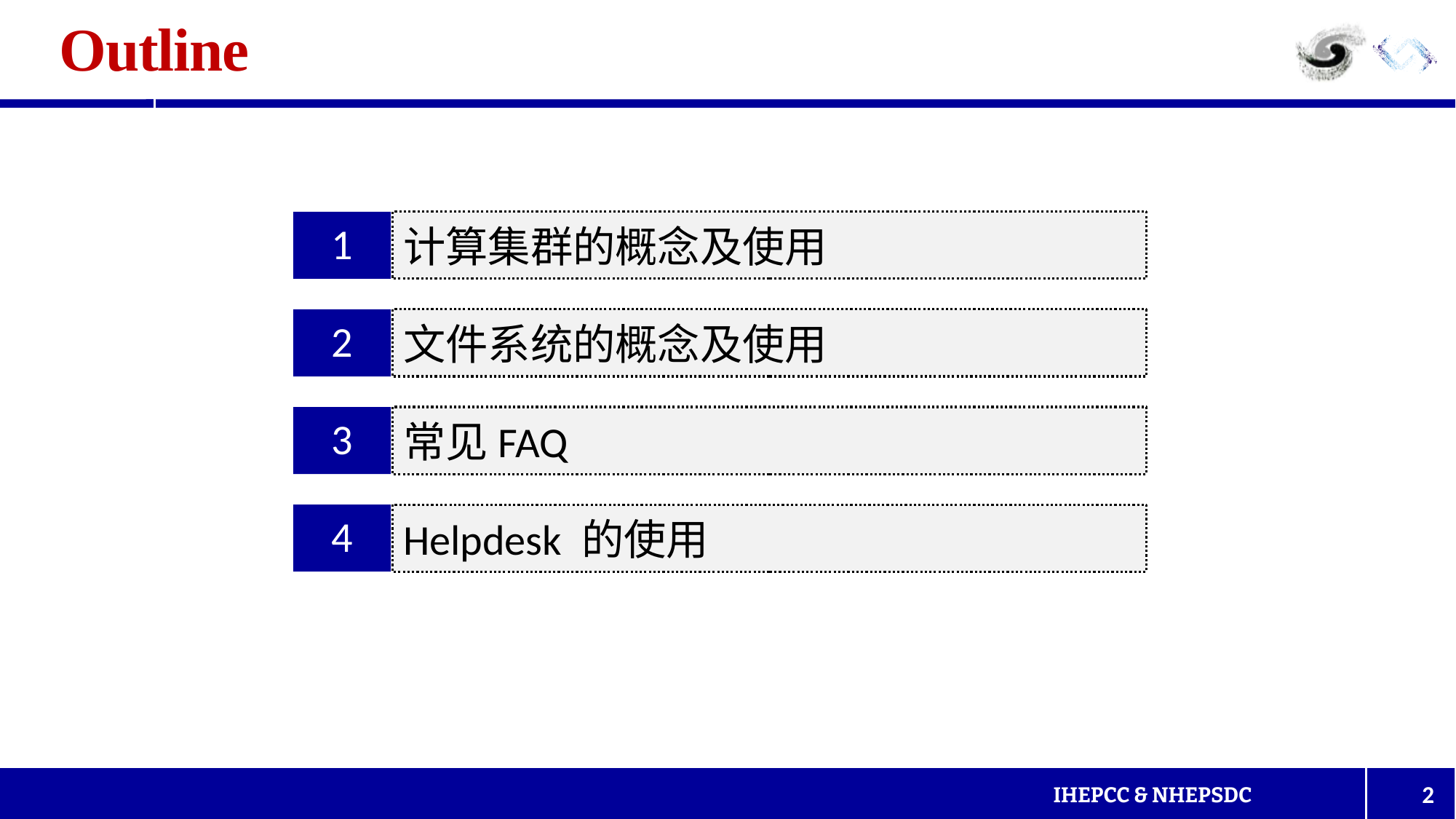

# Outline
计算集群的概念及使用
1
文件系统的概念及使用
2
常见FAQ
3
Helpdesk 的使用
4